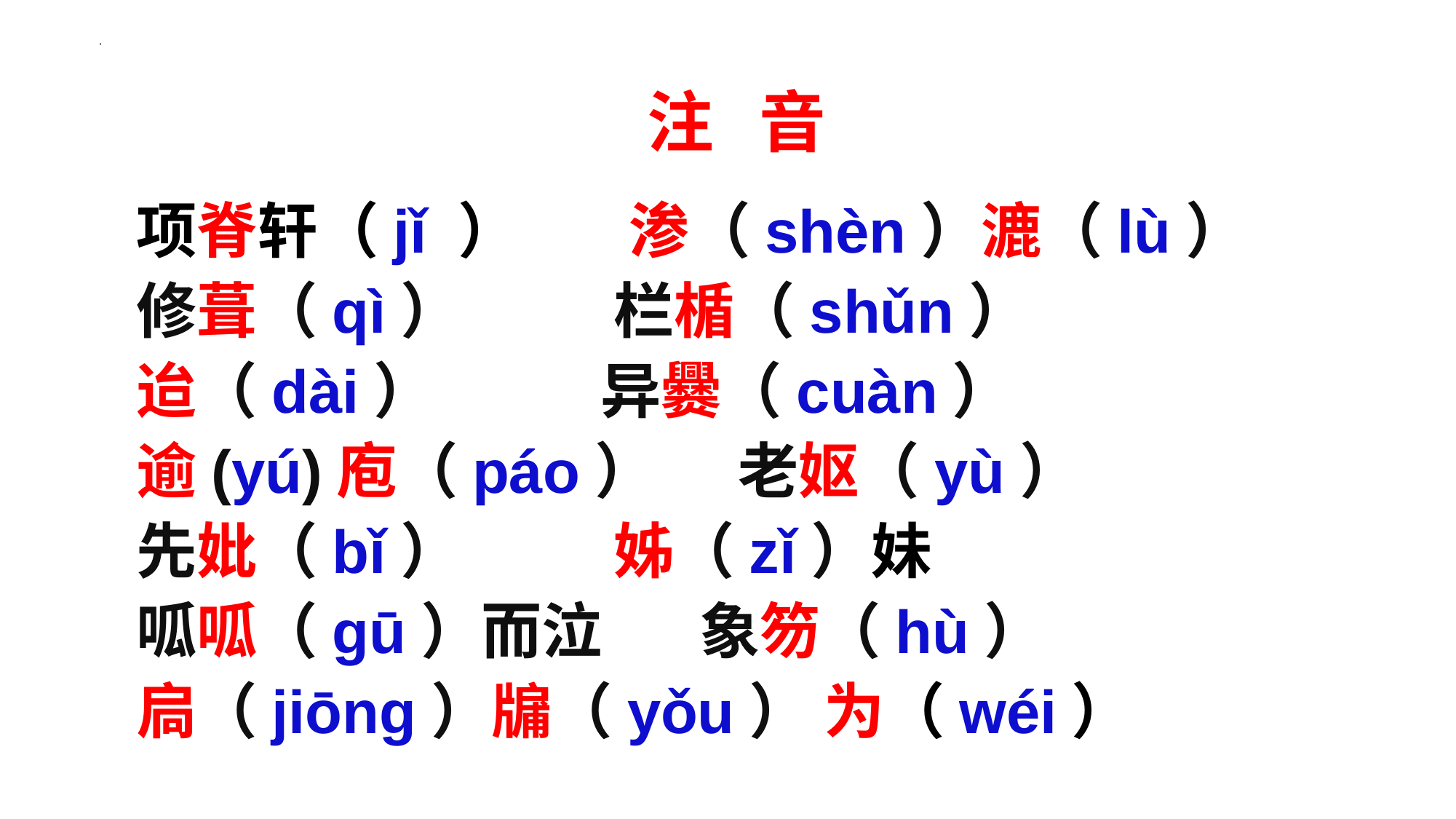

注   音
项脊轩（jǐ ）        渗（shèn）漉（lù）
修葺（qì）           栏楯（shǔn）
迨（dài）            异爨（cuàn）
逾(yú)庖（páo）      老妪（yù）
先妣（bǐ）           姊（zǐ）妹
呱呱（gū）而泣       象笏（hù）
扃（jiōng）牖（yǒu） 为（wéi）